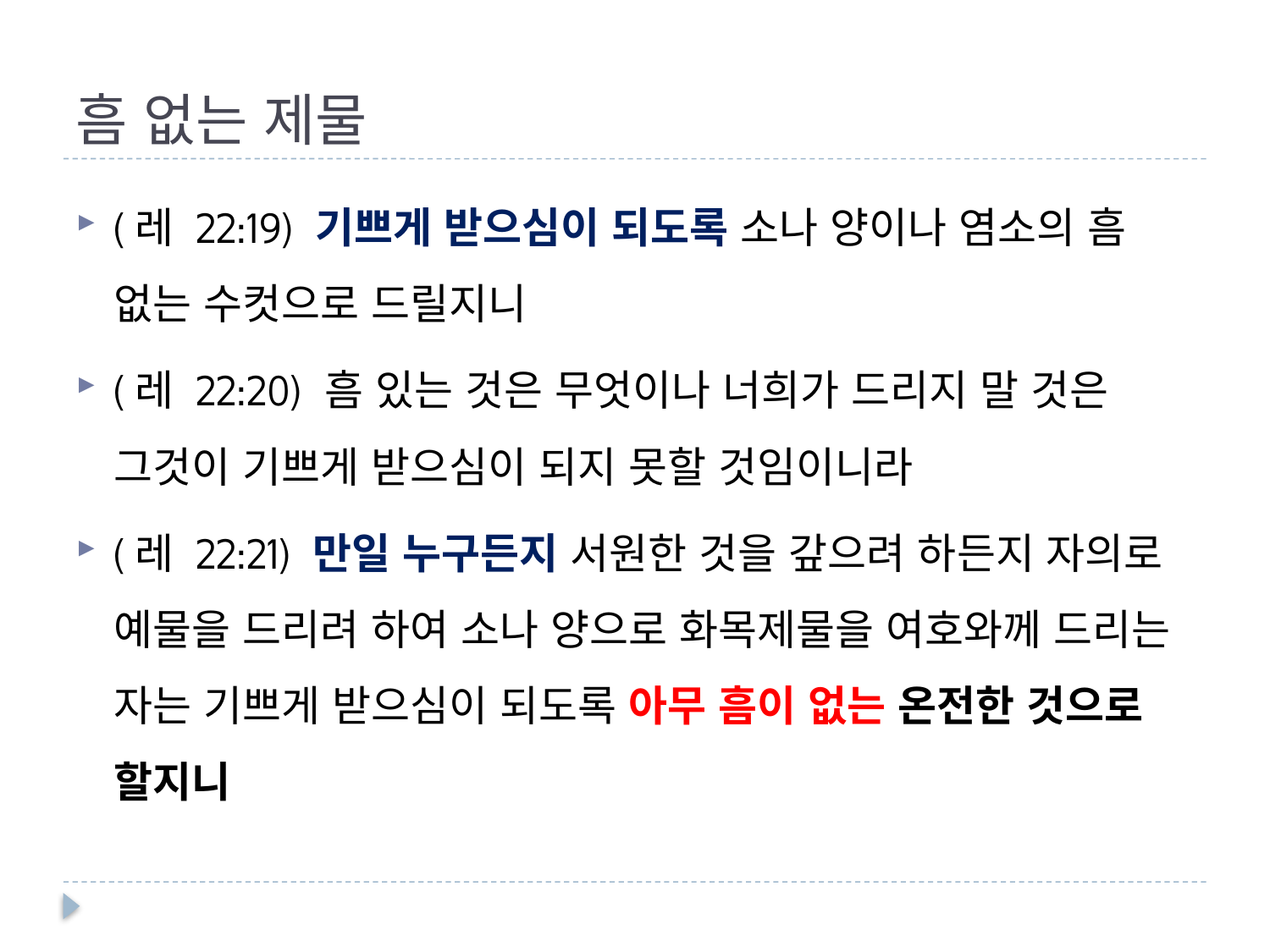

# 흠 없는 제물
(레 22:19) 기쁘게 받으심이 되도록 소나 양이나 염소의 흠 없는 수컷으로 드릴지니
(레 22:20) 흠 있는 것은 무엇이나 너희가 드리지 말 것은 그것이 기쁘게 받으심이 되지 못할 것임이니라
(레 22:21) 만일 누구든지 서원한 것을 갚으려 하든지 자의로 예물을 드리려 하여 소나 양으로 화목제물을 여호와께 드리는 자는 기쁘게 받으심이 되도록 아무 흠이 없는 온전한 것으로 할지니